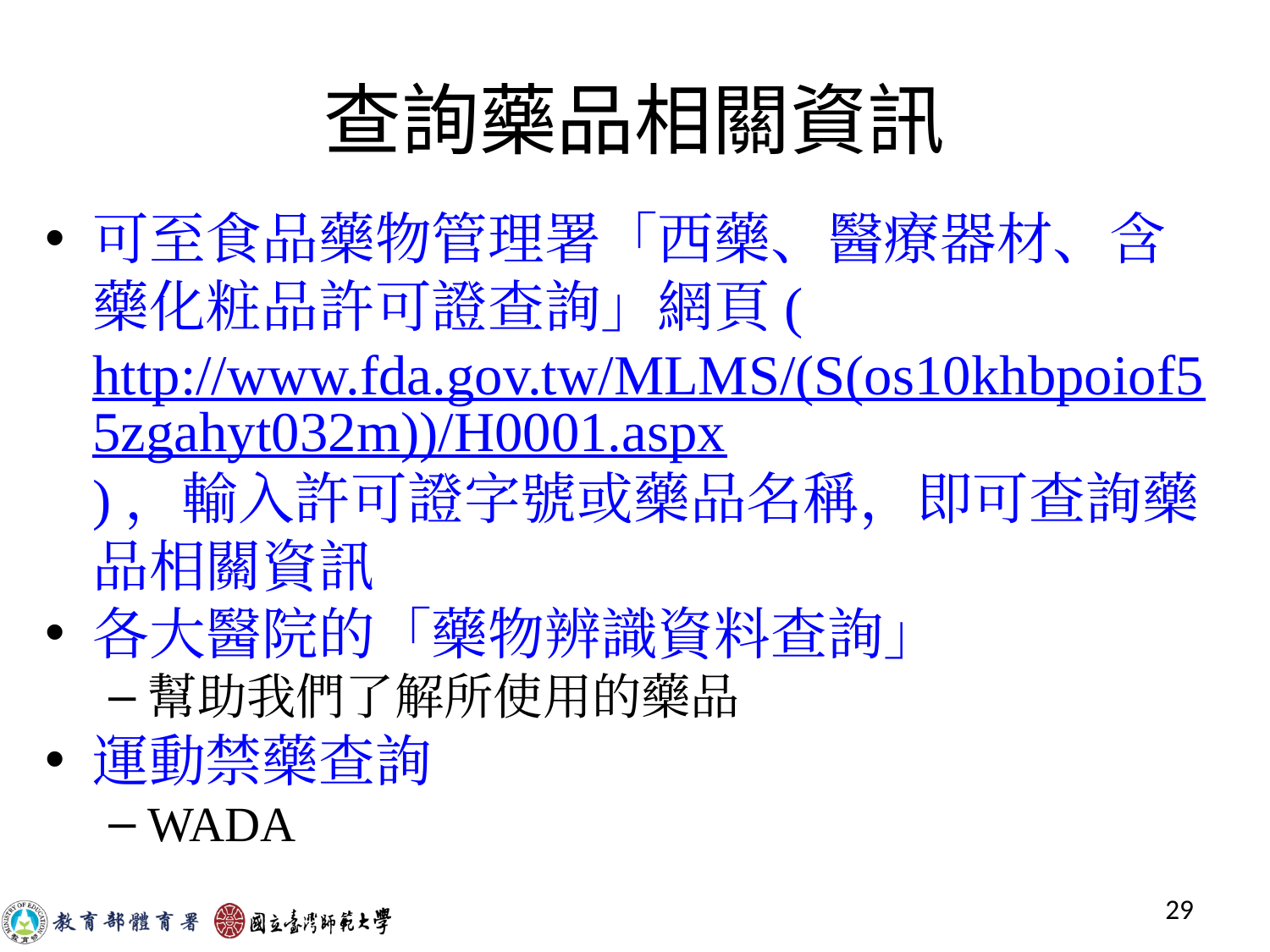

查詢藥品相關資訊
可至食品藥物管理署「西藥、醫療器材、含藥化粧品許可證查詢」網頁(http://www.fda.gov.tw/MLMS/(S(os10khbpoiof55zgahyt032m))/H0001.aspx)，輸入許可證字號或藥品名稱，即可查詢藥品相關資訊
各大醫院的「藥物辨識資料查詢」
幫助我們了解所使用的藥品
運動禁藥查詢
WADA
29